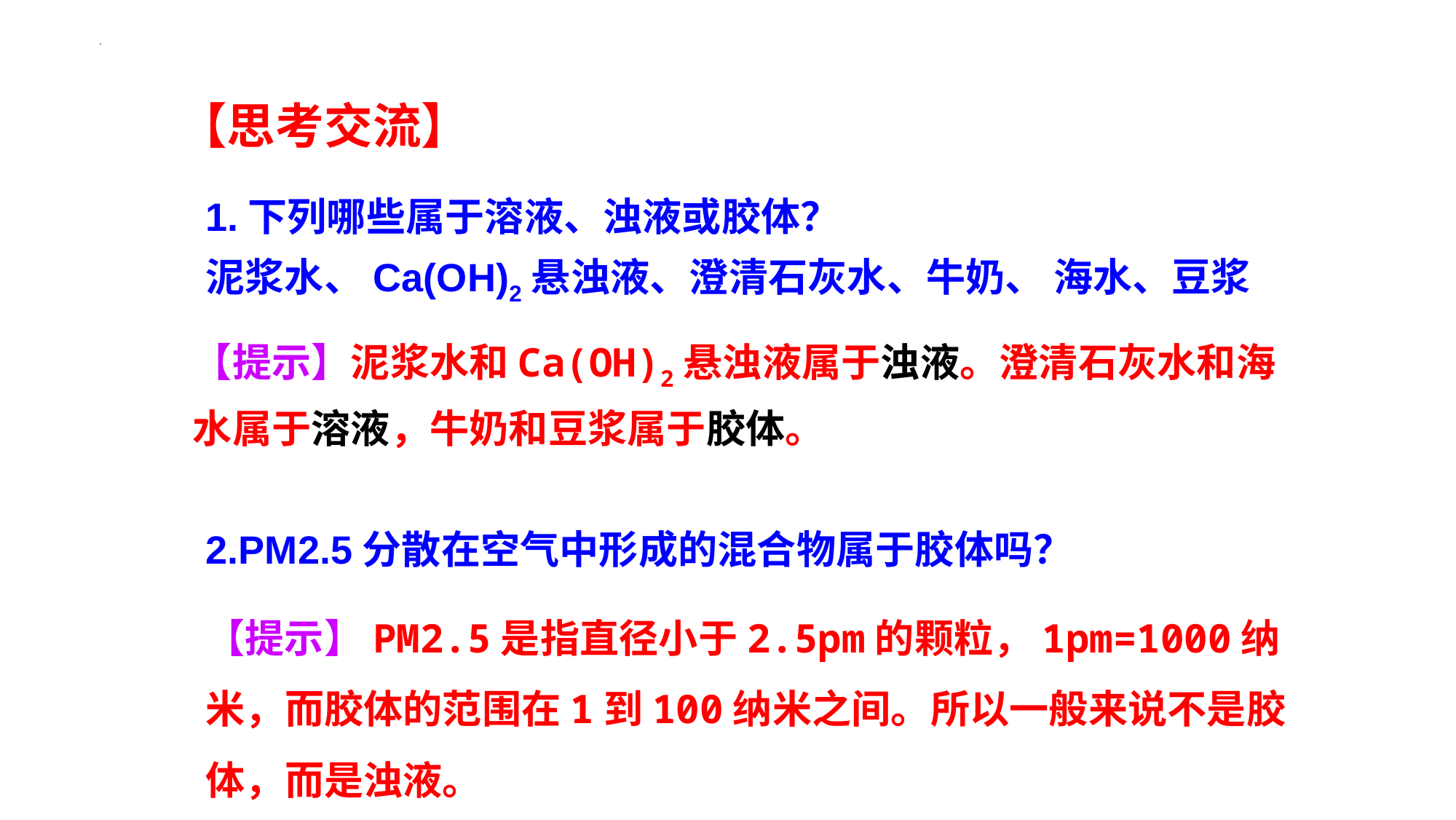

【思考交流】
1.下列哪些属于溶液、浊液或胶体？
泥浆水、Ca(OH)2悬浊液、澄清石灰水、牛奶、 海水、豆浆
【提示】泥浆水和Ca(OH)2悬浊液属于浊液。澄清石灰水和海水属于溶液，牛奶和豆浆属于胶体。
2.PM2.5分散在空气中形成的混合物属于胶体吗？
【提示】PM2.5是指直径小于2.5pm的颗粒，1pm=1000纳米，而胶体的范围在1到100纳米之间。所以一般来说不是胶体，而是浊液。